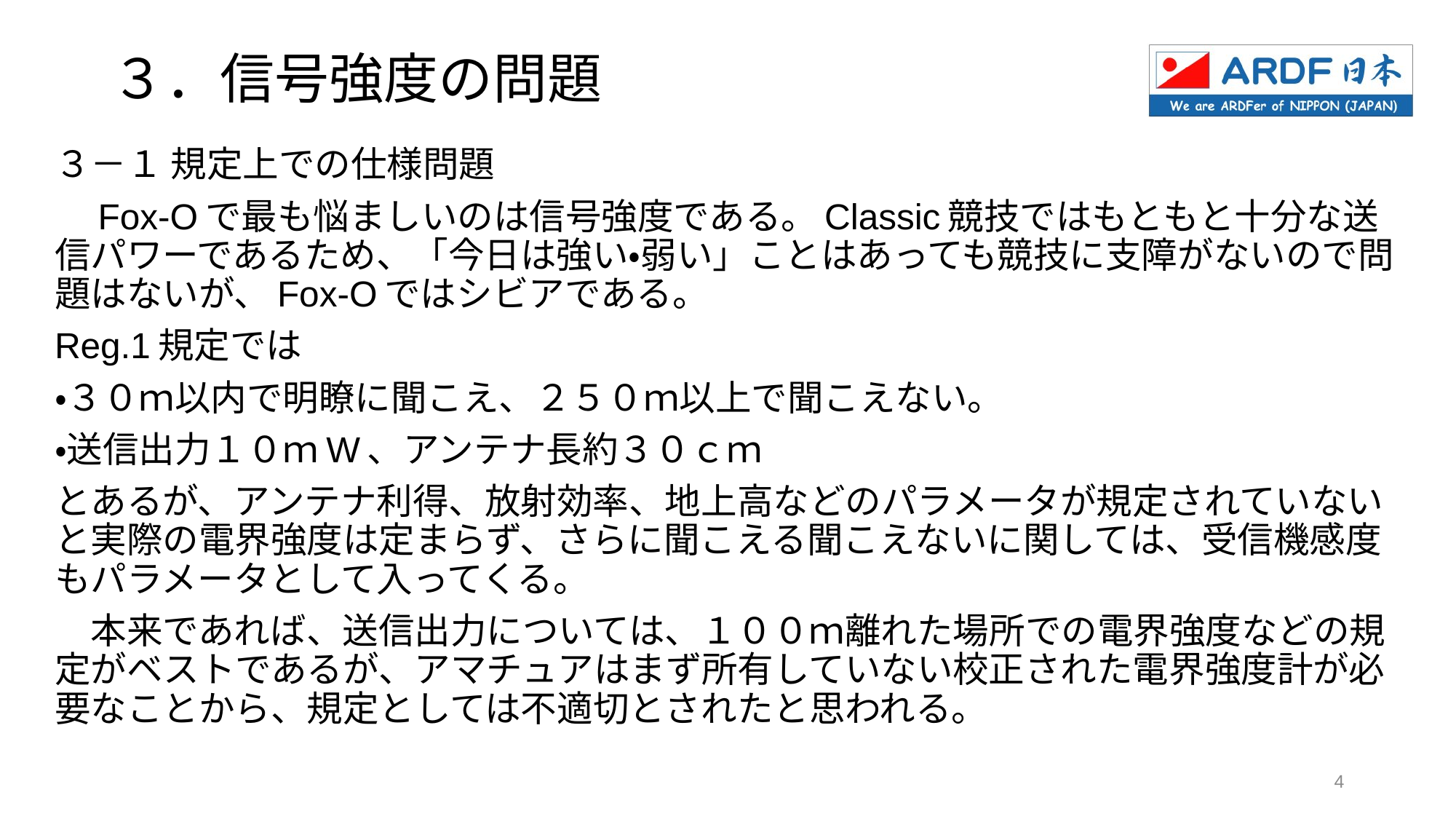

# ３．信号強度の問題
３－１ 規定上での仕様問題
　Fox-Oで最も悩ましいのは信号強度である。Classic競技ではもともと十分な送信パワーであるため、「今日は強い・弱い」ことはあっても競技に支障がないので問題はないが、Fox-Oではシビアである。
Reg.1規定では
・３０ｍ以内で明瞭に聞こえ、２５０ｍ以上で聞こえない。
・送信出力１０ｍW、アンテナ長約３０ｃｍ
とあるが、アンテナ利得、放射効率、地上高などのパラメータが規定されていないと実際の電界強度は定まらず、さらに聞こえる聞こえないに関しては、受信機感度もパラメータとして入ってくる。
　本来であれば、送信出力については、１００ｍ離れた場所での電界強度などの規定がベストであるが、アマチュアはまず所有していない校正された電界強度計が必要なことから、規定としては不適切とされたと思われる。
4